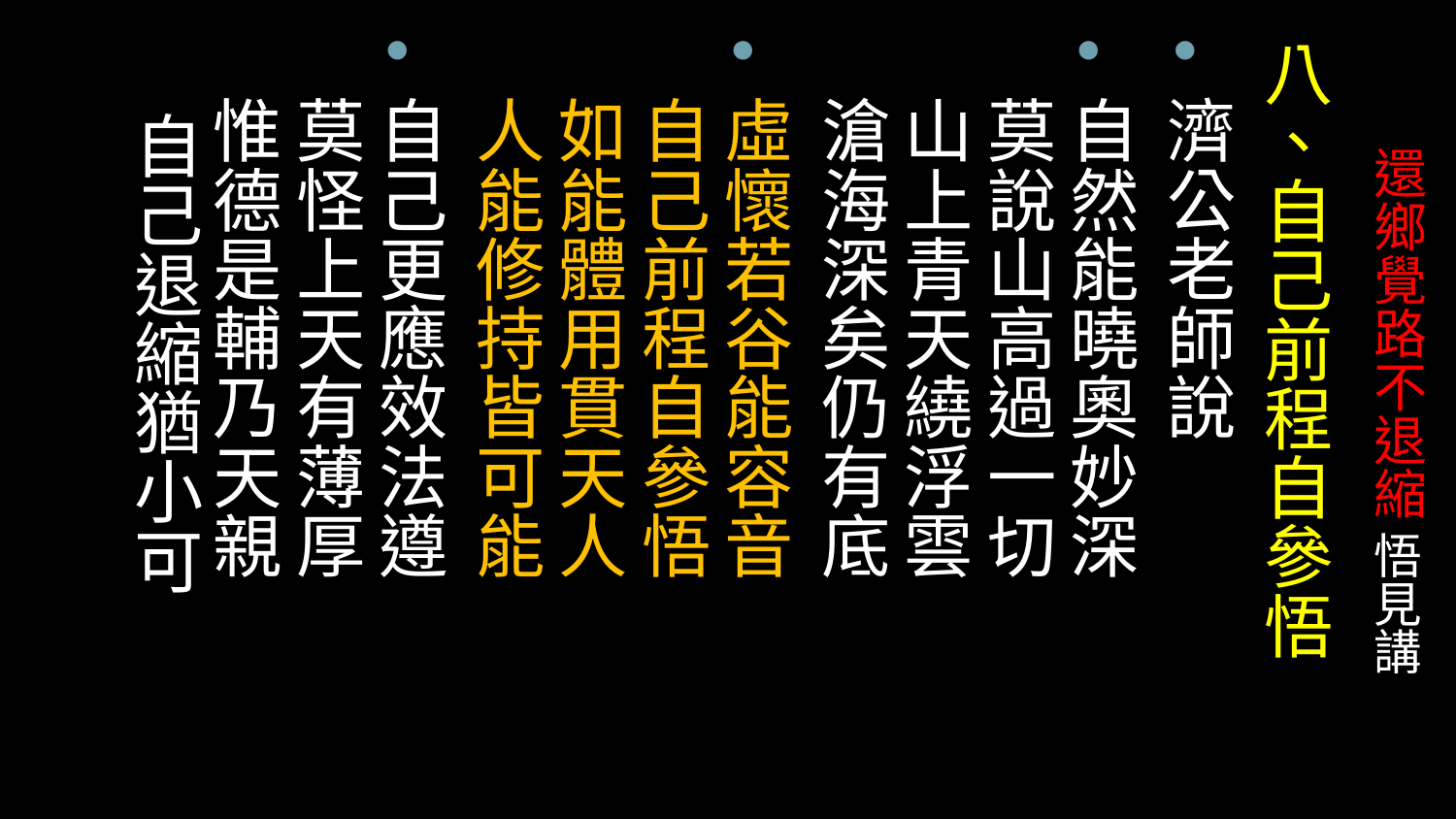

八、自己前程自參悟
濟公老師說
自然能曉奧妙深
莫說山高過一切　        山上青天繞浮雲　        滄海深矣仍有底
虛懷若谷能容音            自己前程自參悟　        如能體用貫天人
人能修持皆可能
自己更應效法遵            莫怪上天有薄厚
惟德是輔乃天親               自己退縮猶小可

# 還鄉覺路不退縮 悟見講